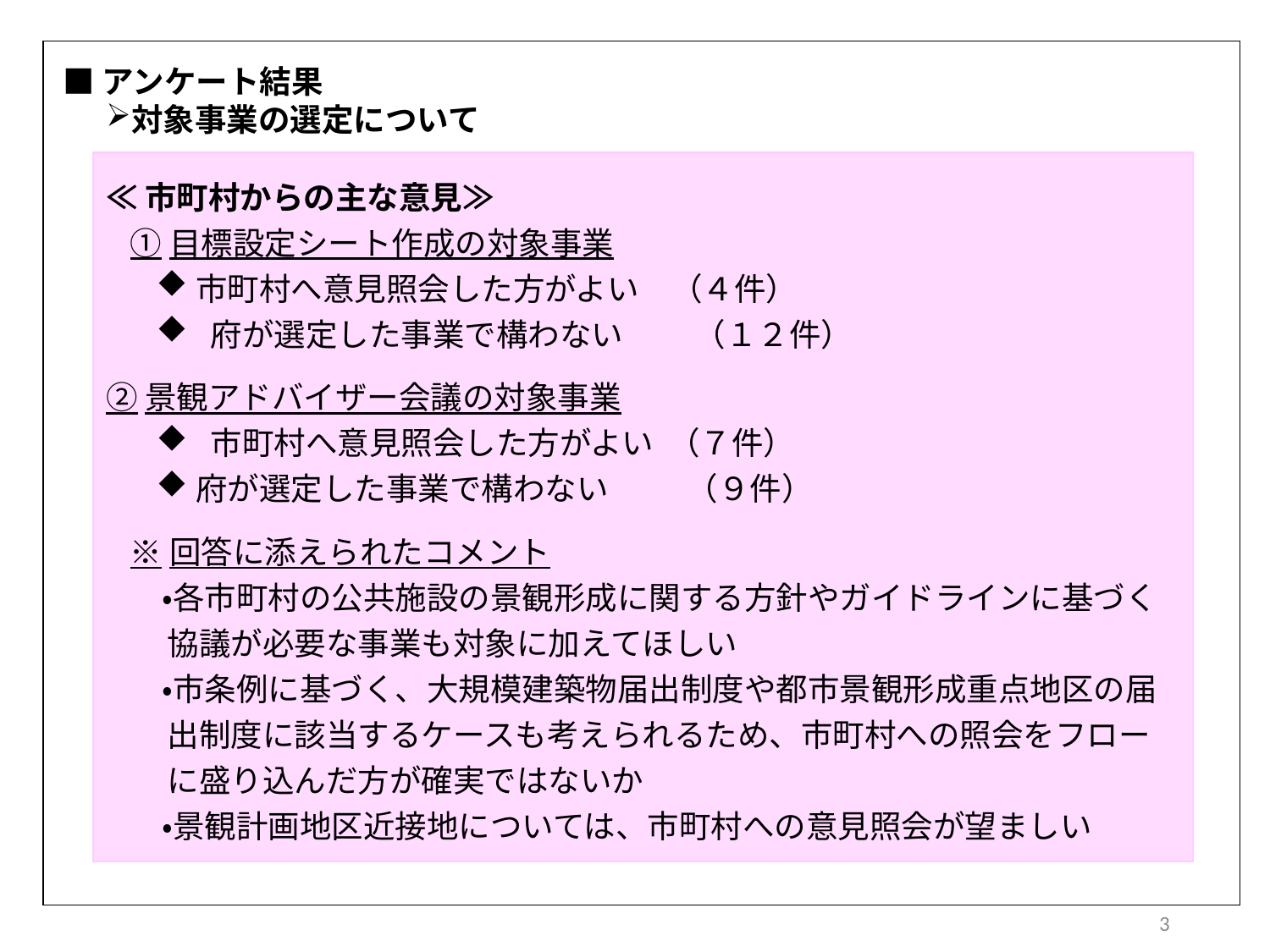

■アンケート結果
対象事業の選定について

≪市町村からの主な意見≫
①目標設定シート作成の対象事業
市町村へ意見照会した方がよい　（４件）
 府が選定した事業で構わない　　 （１２件）

②景観アドバイザー会議の対象事業
 市町村へ意見照会した方がよい  （７件）
府が選定した事業で構わない　　  （９件）

※回答に添えられたコメント
　・各市町村の公共施設の景観形成に関する方針やガイドラインに基づく協議が必要な事業も対象に加えてほしい
　・市条例に基づく、大規模建築物届出制度や都市景観形成重点地区の届出制度に該当するケースも考えられるため、市町村への照会をフローに盛り込んだ方が確実ではないか
　・景観計画地区近接地については、市町村への意見照会が望ましい
3